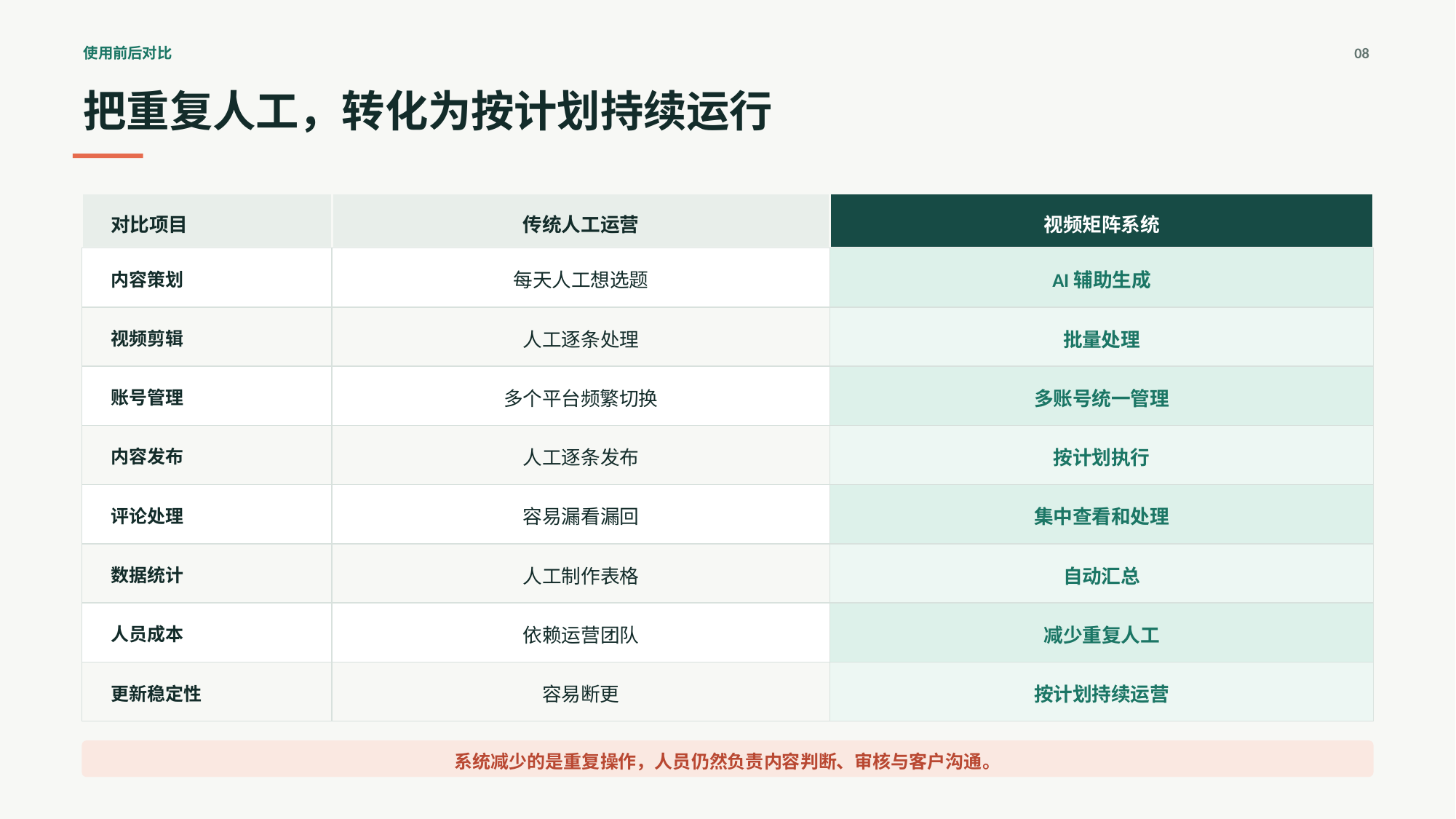

使用前后对比
08
把重复人工，转化为按计划持续运行

对比项目
传统人工运营
视频矩阵系统

内容策划
每天人工想选题
AI辅助生成

视频剪辑
人工逐条处理
批量处理

账号管理
多个平台频繁切换
多账号统一管理

内容发布
人工逐条发布
按计划执行

评论处理
容易漏看漏回
集中查看和处理

数据统计
人工制作表格
自动汇总

人员成本
依赖运营团队
减少重复人工

更新稳定性
容易断更
按计划持续运营

系统减少的是重复操作，人员仍然负责内容判断、审核与客户沟通。